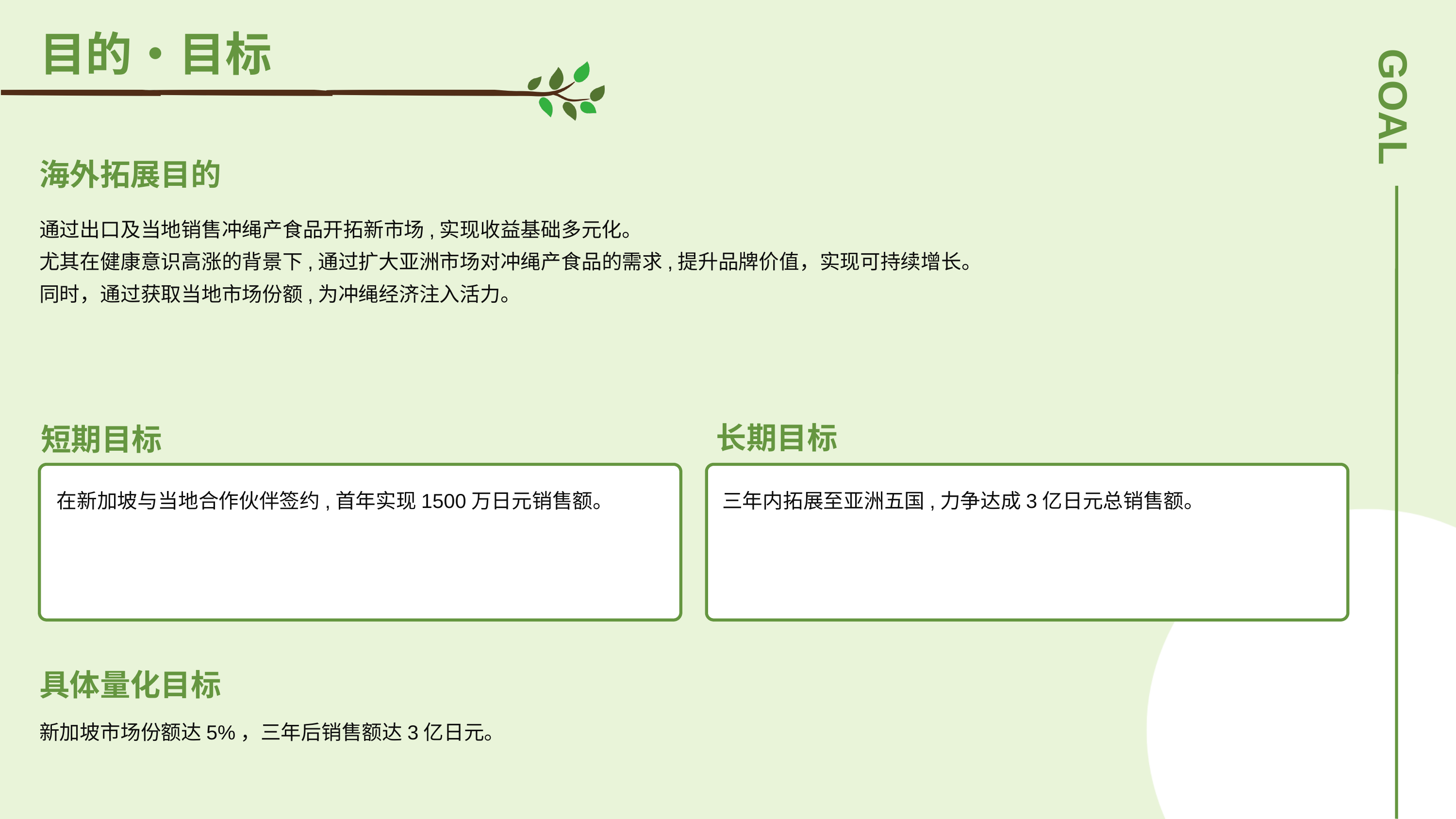

目的・目标

海外拓展目的

GOAL
通过出口及当地销售冲绳产食品开拓新市场,实现收益基础多元化。
尤其在健康意识高涨的背景下,通过扩大亚洲市场对冲绳产食品的需求,提升品牌价值，实现可持续增长。
同时，通过获取当地市场份额,为冲绳经济注入活力。
长期目标
短期目标

在新加坡与当地合作伙伴签约,首年实现1500万日元销售额。
三年内拓展至亚洲五国,力争达成3亿日元总销售额。
具体量化目标
新加坡市场份额达5%，三年后销售额达3亿日元。